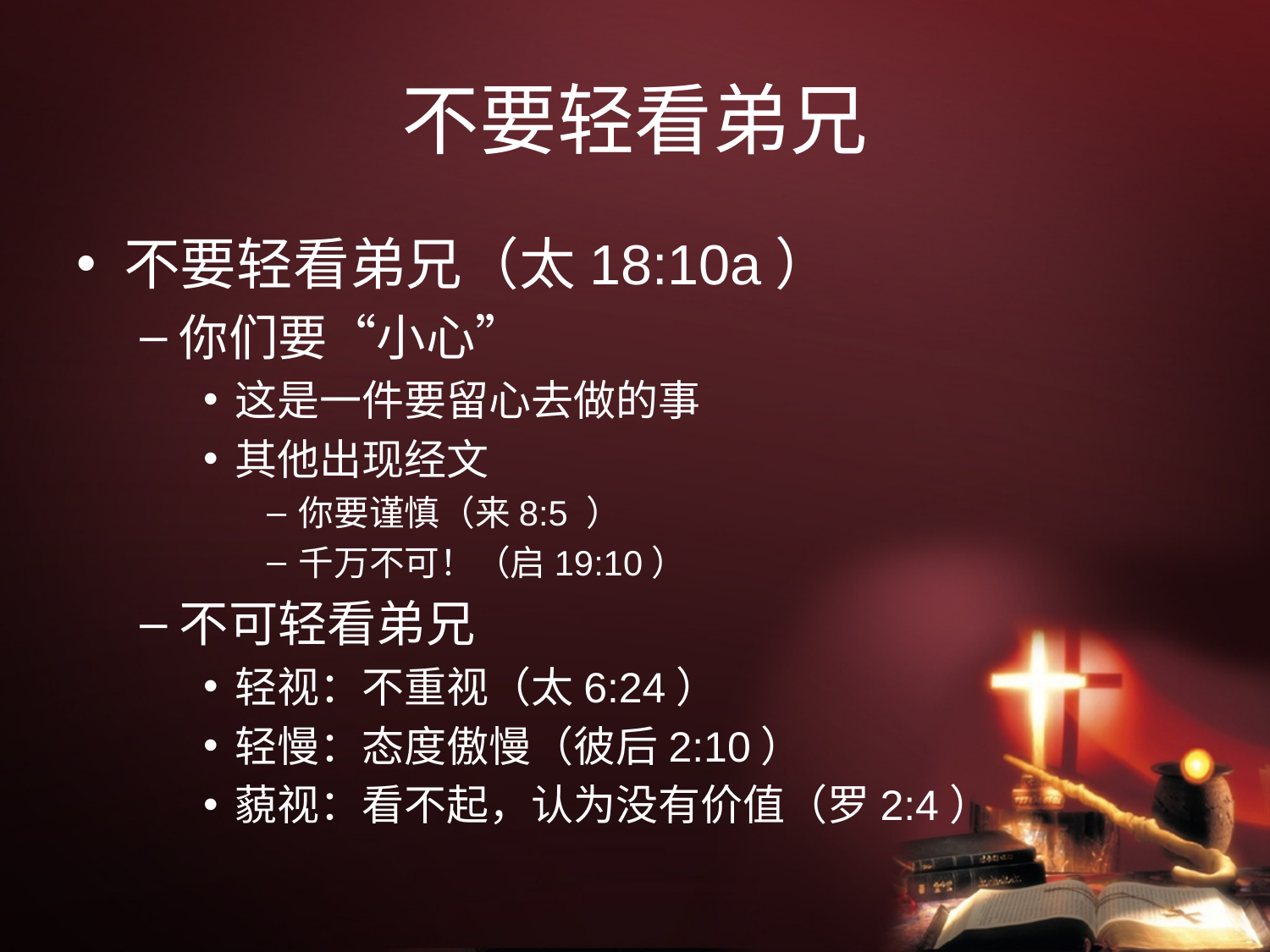

# 不要轻看弟兄
不要轻看弟兄（太18:10a）
你们要“小心”
这是一件要留心去做的事
其他出现经文
你要谨慎（来8:5 ）
千万不可！（启19:10）
不可轻看弟兄
轻视：不重视（太6:24）
轻慢：态度傲慢（彼后2:10）
藐视：看不起，认为没有价值（罗2:4）